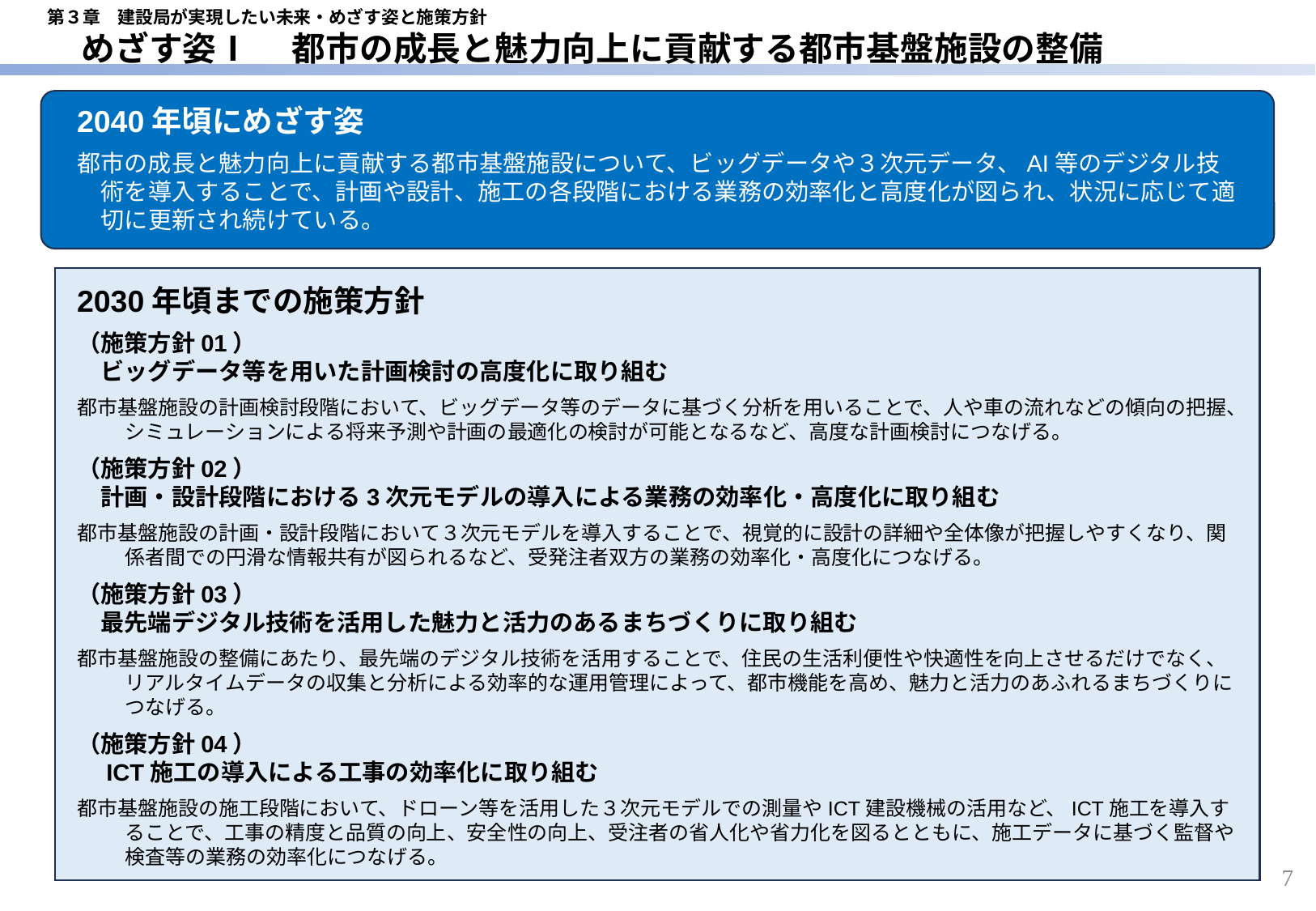

第３章　建設局が実現したい未来・めざす姿と施策方針
　めざす姿Ⅰ 　都市の成長と魅力向上に貢献する都市基盤施設の整備

2040年頃にめざす姿
都市の成長と魅力向上に貢献する都市基盤施設について、ビッグデータや３次元データ、AI等のデジタル技術を導入することで、計画や設計、施工の各段階における業務の効率化と高度化が図られ、状況に応じて適切に更新され続けている。

2030年頃までの施策方針
（施策方針01）
　ビッグデータ等を用いた計画検討の高度化に取り組む
都市基盤施設の計画検討段階において、ビッグデータ等のデータに基づく分析を用いることで、人や車の流れなどの傾向の把握、シミュレーションによる将来予測や計画の最適化の検討が可能となるなど、高度な計画検討につなげる。
（施策方針02）
　計画・設計段階における3次元モデルの導入による業務の効率化・高度化に取り組む
都市基盤施設の計画・設計段階において３次元モデルを導入することで、視覚的に設計の詳細や全体像が把握しやすくなり、関係者間での円滑な情報共有が図られるなど、受発注者双方の業務の効率化・高度化につなげる。
（施策方針03）
　最先端デジタル技術を活用した魅力と活力のあるまちづくりに取り組む
都市基盤施設の整備にあたり、最先端のデジタル技術を活用することで、住民の生活利便性や快適性を向上させるだけでなく、リアルタイムデータの収集と分析による効率的な運用管理によって、都市機能を高め、魅力と活力のあふれるまちづくりにつなげる。
（施策方針04）
　ICT施工の導入による工事の効率化に取り組む
都市基盤施設の施工段階において、ドローン等を活用した３次元モデルでの測量やICT建設機械の活用など、ICT施工を導入することで、工事の精度と品質の向上、安全性の向上、受注者の省人化や省力化を図るとともに、施工データに基づく監督や検査等の業務の効率化につなげる。

7